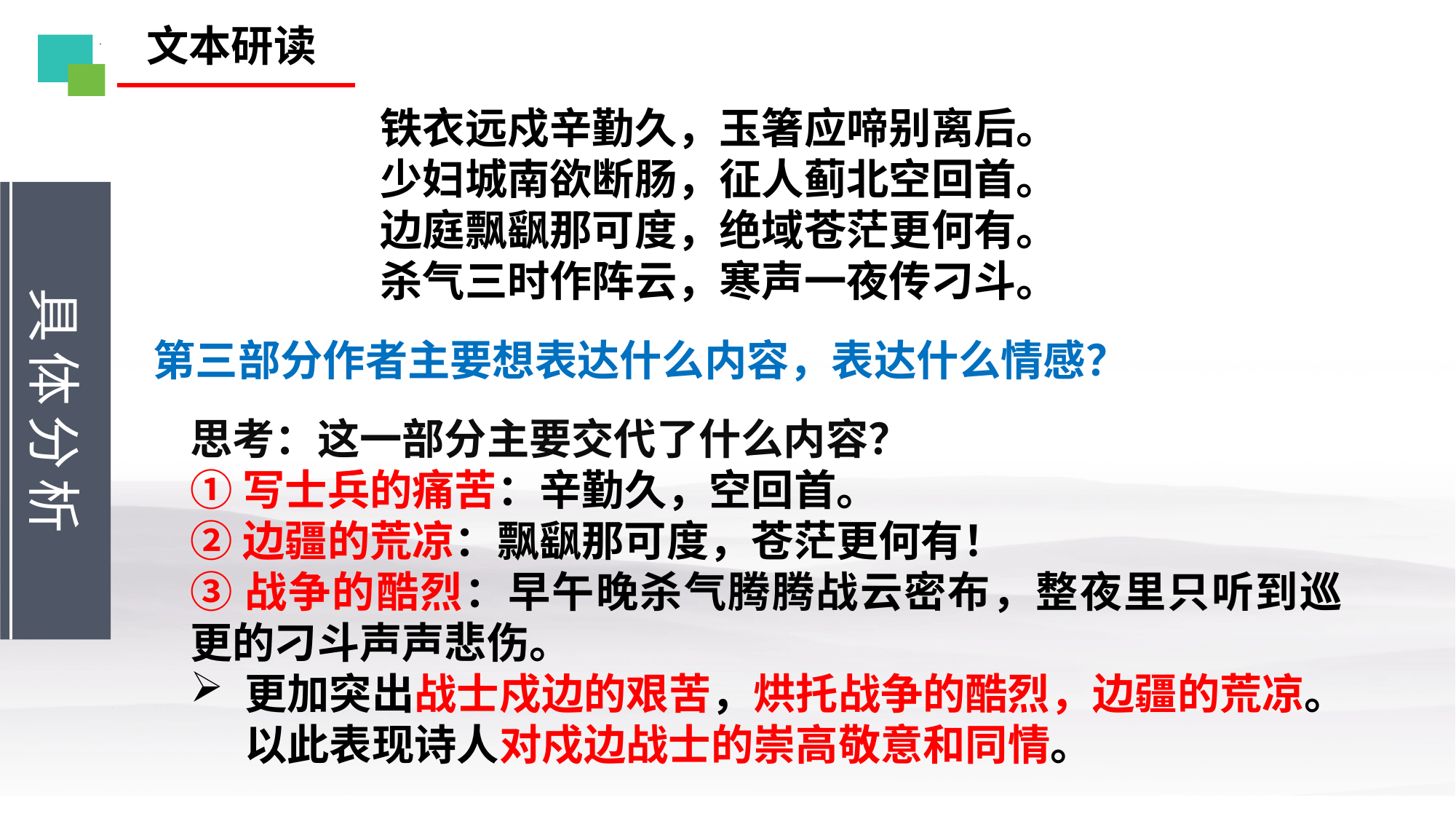

文本研读

铁衣远戍辛勤久，玉箸应啼别离后。
少妇城南欲断肠，征人蓟北空回首。
边庭飘飖那可度，绝域苍茫更何有。
杀气三时作阵云，寒声一夜传刁斗。
具体分析

第三部分作者主要想表达什么内容，表达什么情感？
思考：这一部分主要交代了什么内容？
①写士兵的痛苦：辛勤久，空回首。
②边疆的荒凉：飘飖那可度，苍茫更何有！
③战争的酷烈：早午晚杀气腾腾战云密布，整夜里只听到巡更的刁斗声声悲伤。
更加突出战士戍边的艰苦，烘托战争的酷烈，边疆的荒凉。以此表现诗人对戍边战士的崇高敬意和同情。